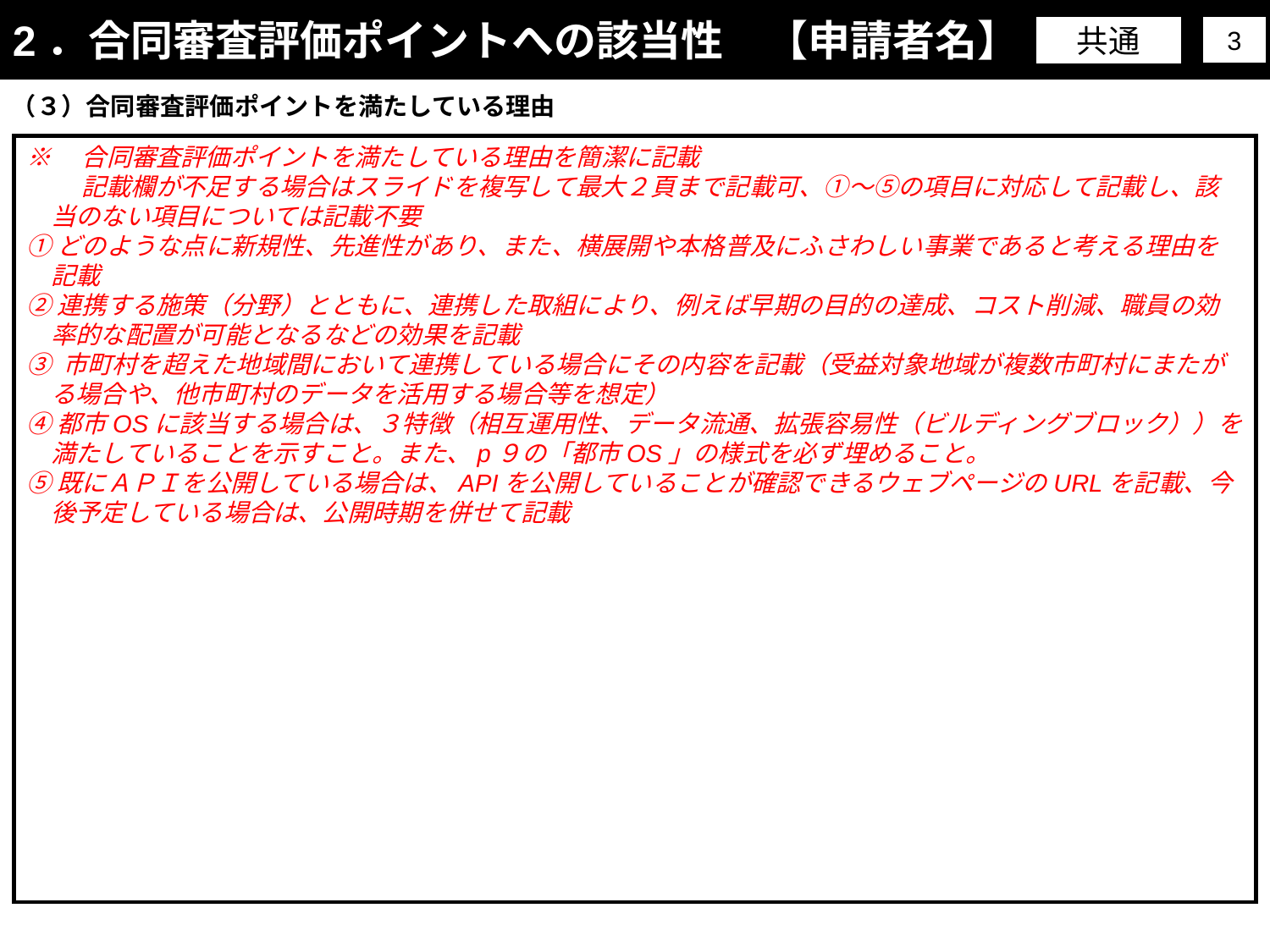

2．合同審査評価ポイントへの該当性　【申請者名】
共通
3
（３）合同審査評価ポイントを満たしている理由
※　合同審査評価ポイントを満たしている理由を簡潔に記載
　　 記載欄が不足する場合はスライドを複写して最大２頁まで記載可、①～⑤の項目に対応して記載し、該当のない項目については記載不要
①どのような点に新規性、先進性があり、また、横展開や本格普及にふさわしい事業であると考える理由を記載
②連携する施策（分野）とともに、連携した取組により、例えば早期の目的の達成、コスト削減、職員の効率的な配置が可能となるなどの効果を記載
③ 市町村を超えた地域間において連携している場合にその内容を記載（受益対象地域が複数市町村にまたがる場合や、他市町村のデータを活用する場合等を想定）
④都市OSに該当する場合は、３特徴（相互運用性、データ流通、拡張容易性（ビルディングブロック））を満たしていることを示すこと。また、p９の「都市OS」の様式を必ず埋めること。
⑤既にＡＰＩを公開している場合は、APIを公開していることが確認できるウェブページのURLを記載、今後予定している場合は、公開時期を併せて記載